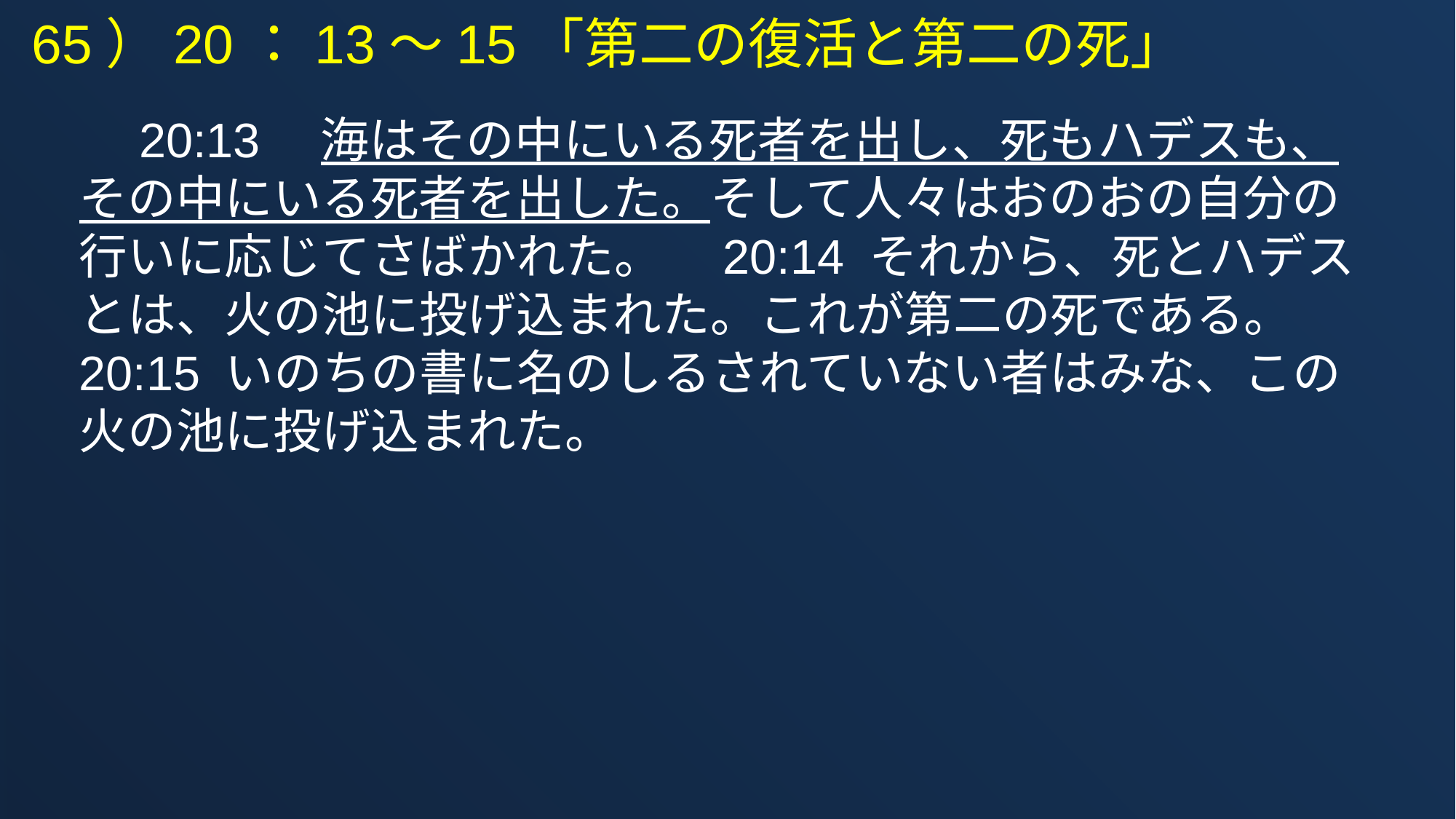

65）20：13～15「第二の復活と第二の死」
　20:13　海はその中にいる死者を出し、死もハデスも、その中にいる死者を出した。そして人々はおのおの自分の行いに応じてさばかれた。　20:14 それから、死とハデスとは、火の池に投げ込まれた。これが第二の死である。　20:15 いのちの書に名のしるされていない者はみな、この火の池に投げ込まれた。